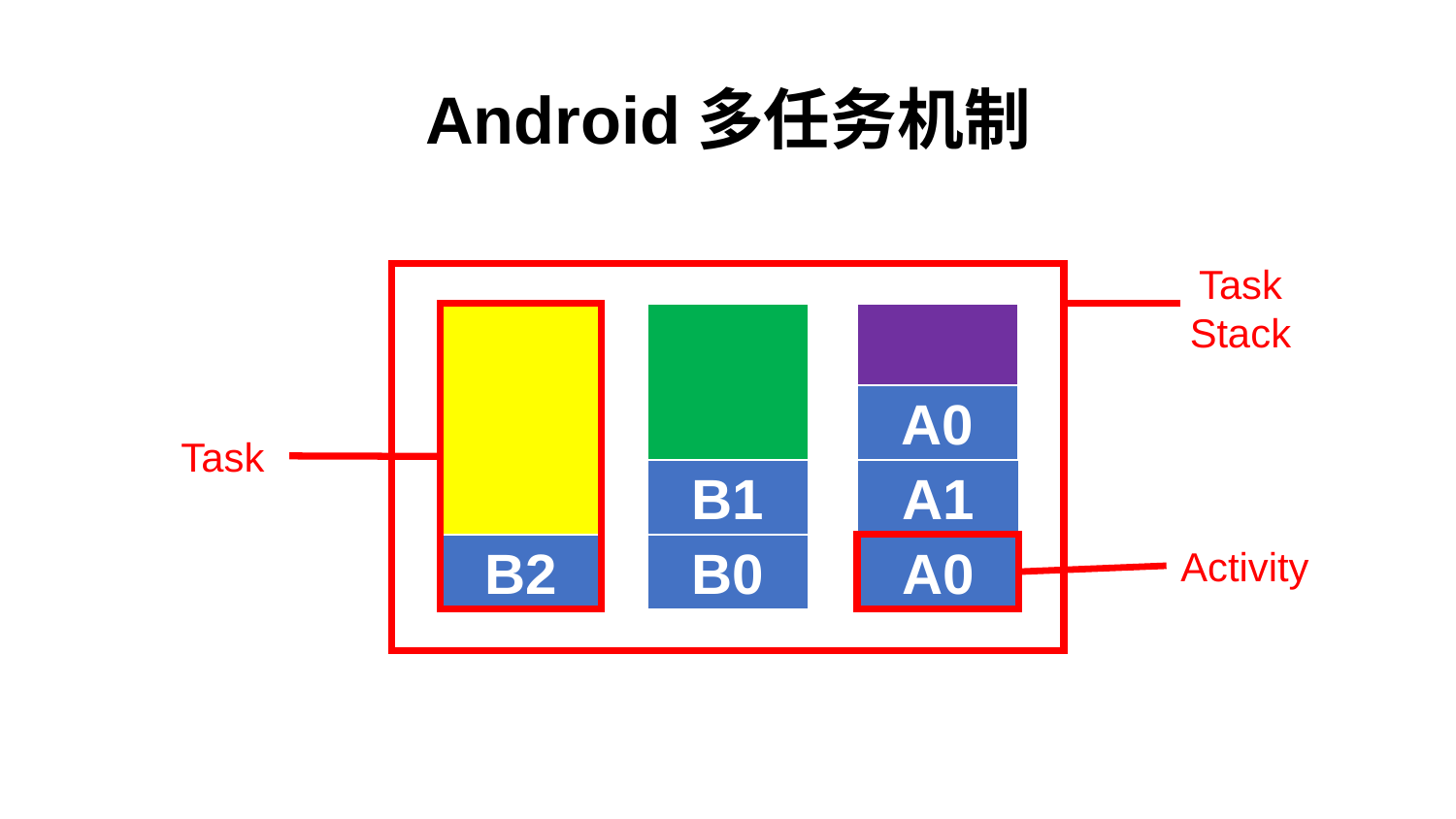

# Android多任务机制
Task Stack

A1
B2
B0
A0
A0
B1

Task

Activity